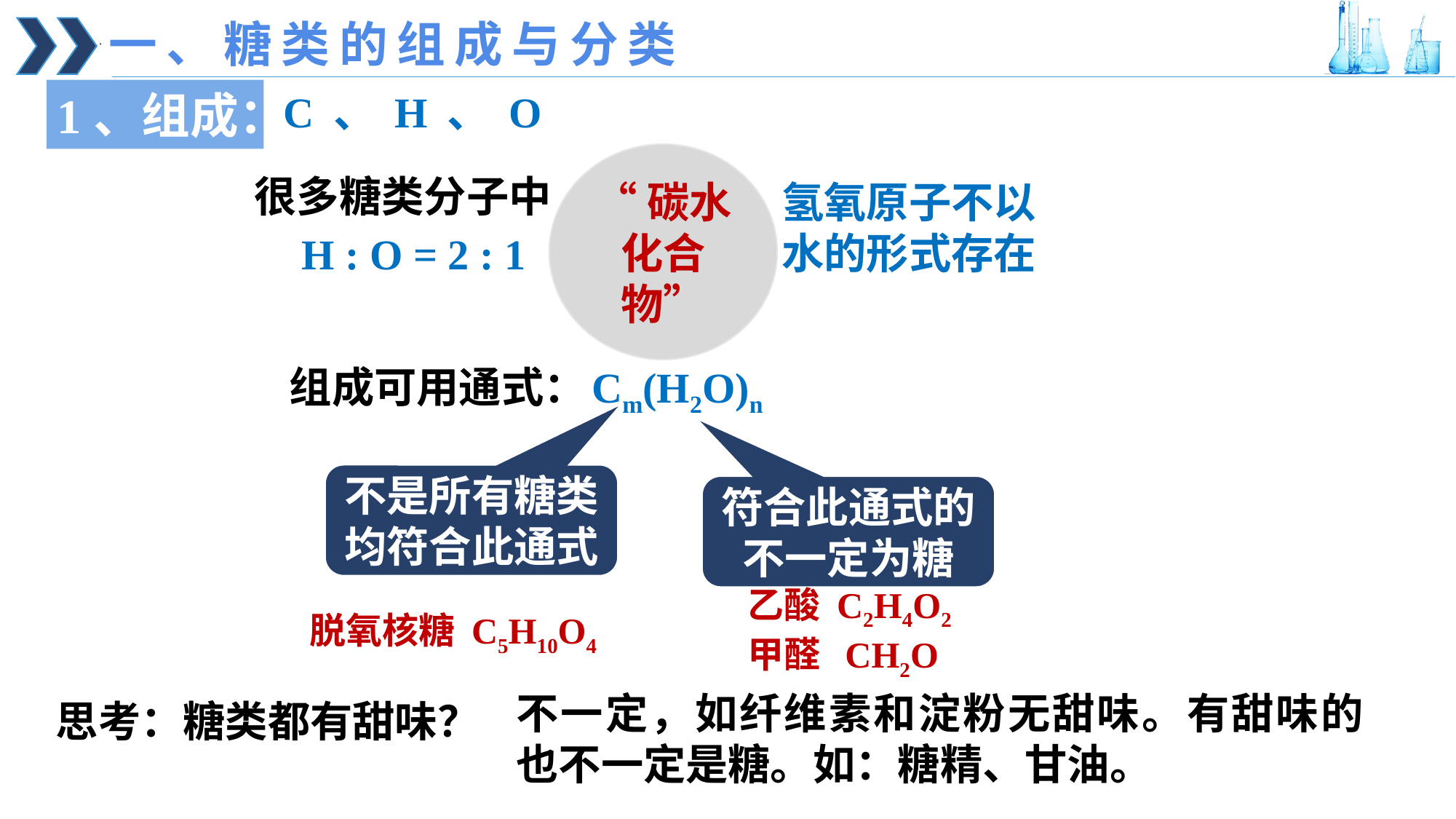

一、糖类的组成与分类
C、H、O
1、组成：
“碳水
化合物”
很多糖类分子中
氢氧原子不以
水的形式存在
H : O = 2 : 1
组成可用通式：
Cm(H2O)n
不是所有糖类均符合此通式
符合此通式的不一定为糖
乙酸 C2H4O2
甲醛  CH2O
脱氧核糖 C5H10O4
不一定，如纤维素和淀粉无甜味。有甜味的也不一定是糖。如：糖精、甘油。
思考：糖类都有甜味？